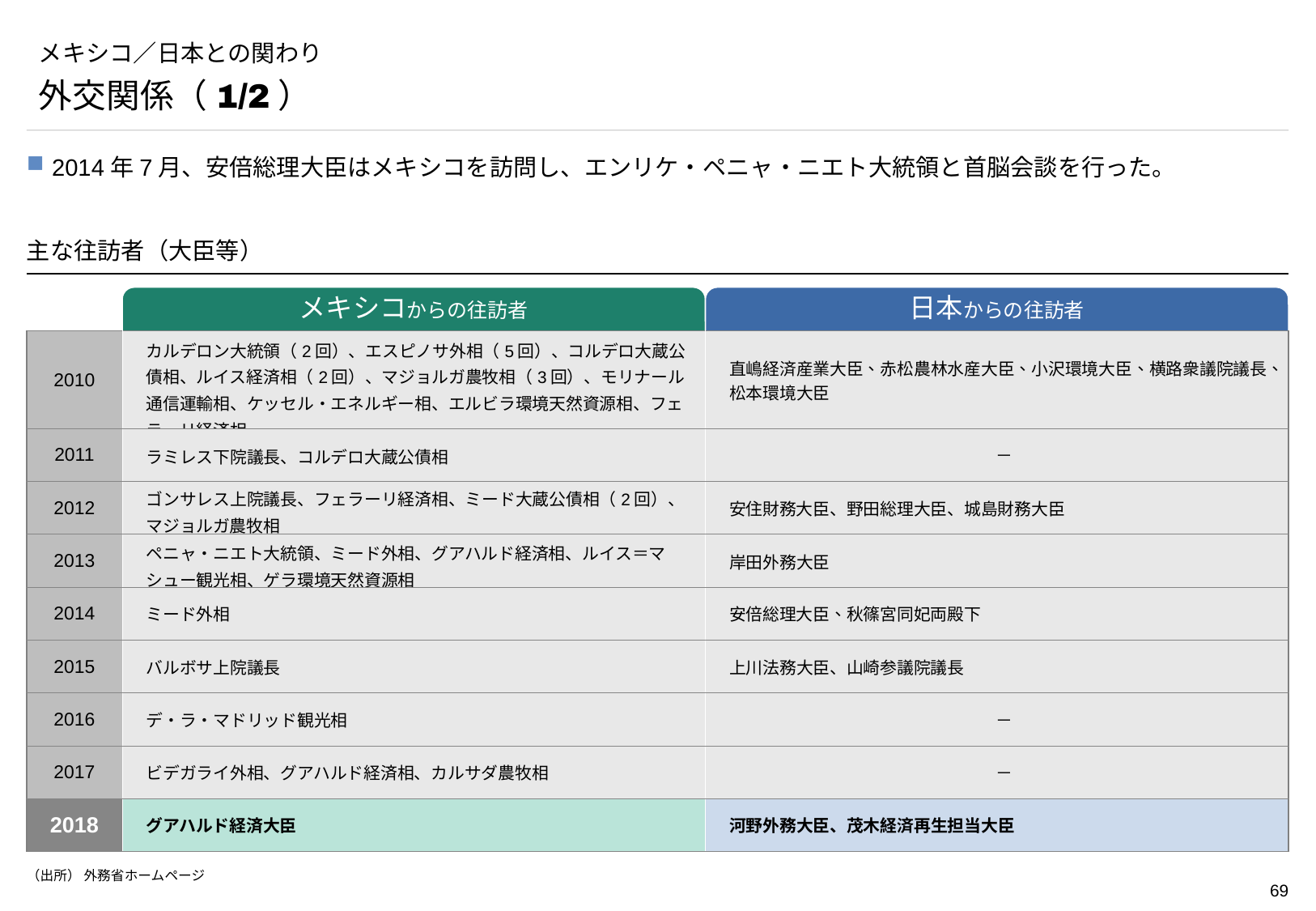

# メキシコ／日本との関わり
外交関係（1/2）
2014年7月、安倍総理大臣はメキシコを訪問し、エンリケ・ペニャ・ニエト大統領と首脳会談を行った。
主な往訪者（大臣等）
メキシコからの往訪者
日本からの往訪者
| 2010 | カルデロン大統領（2回）、エスピノサ外相（5回）、コルデロ大蔵公債相、ルイス経済相（2回）、マジョルガ農牧相（3回）、モリナール通信運輸相、ケッセル・エネルギー相、エルビラ環境天然資源相、フェラーリ経済相 | 直嶋経済産業大臣、赤松農林水産大臣、小沢環境大臣、横路衆議院議長、松本環境大臣 |
| --- | --- | --- |
| 2011 | ラミレス下院議長、コルデロ大蔵公債相 | － |
| 2012 | ゴンサレス上院議長、フェラーリ経済相、ミード大蔵公債相（2回）、マジョルガ農牧相 | 安住財務大臣、野田総理大臣、城島財務大臣 |
| 2013 | ペニャ・ニエト大統領、ミード外相、グアハルド経済相、ルイス＝マシュー観光相、ゲラ環境天然資源相 | 岸田外務大臣 |
| 2014 | ミード外相 | 安倍総理大臣、秋篠宮同妃両殿下 |
| 2015 | バルボサ上院議長 | 上川法務大臣、山崎参議院議長 |
| 2016 | デ・ラ・マドリッド観光相 | － |
| 2017 | ビデガライ外相、グアハルド経済相、カルサダ農牧相 | － |
| 2018 | グアハルド経済大臣 | 河野外務大臣、茂木経済再生担当大臣 |
（出所） 外務省ホームページ